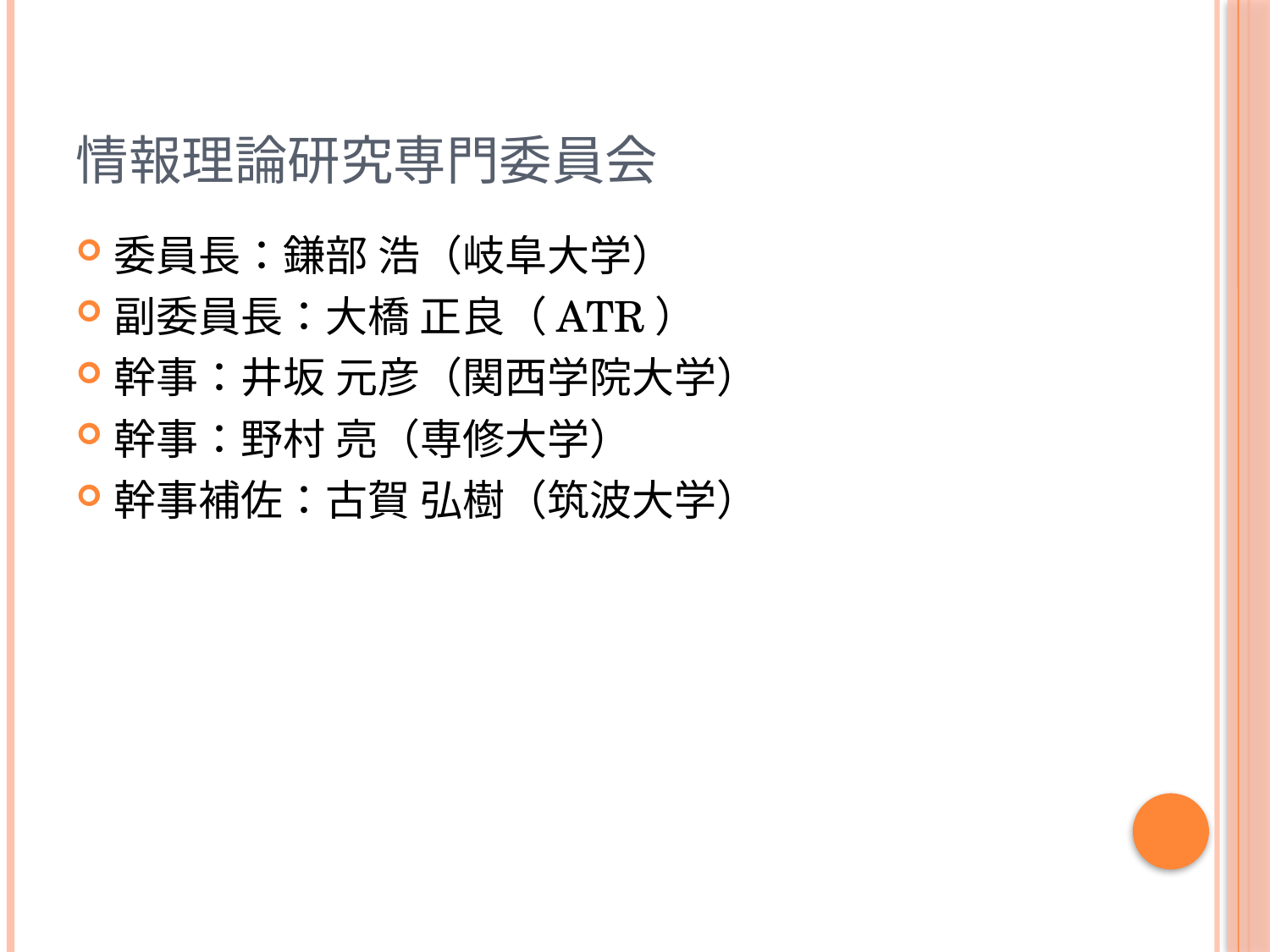

# 情報理論研究専門委員会
委員長：鎌部 浩（岐阜大学）
副委員長：大橋 正良（ATR）
幹事：井坂 元彦（関西学院大学）
幹事：野村 亮（専修大学）
幹事補佐：古賀 弘樹（筑波大学）